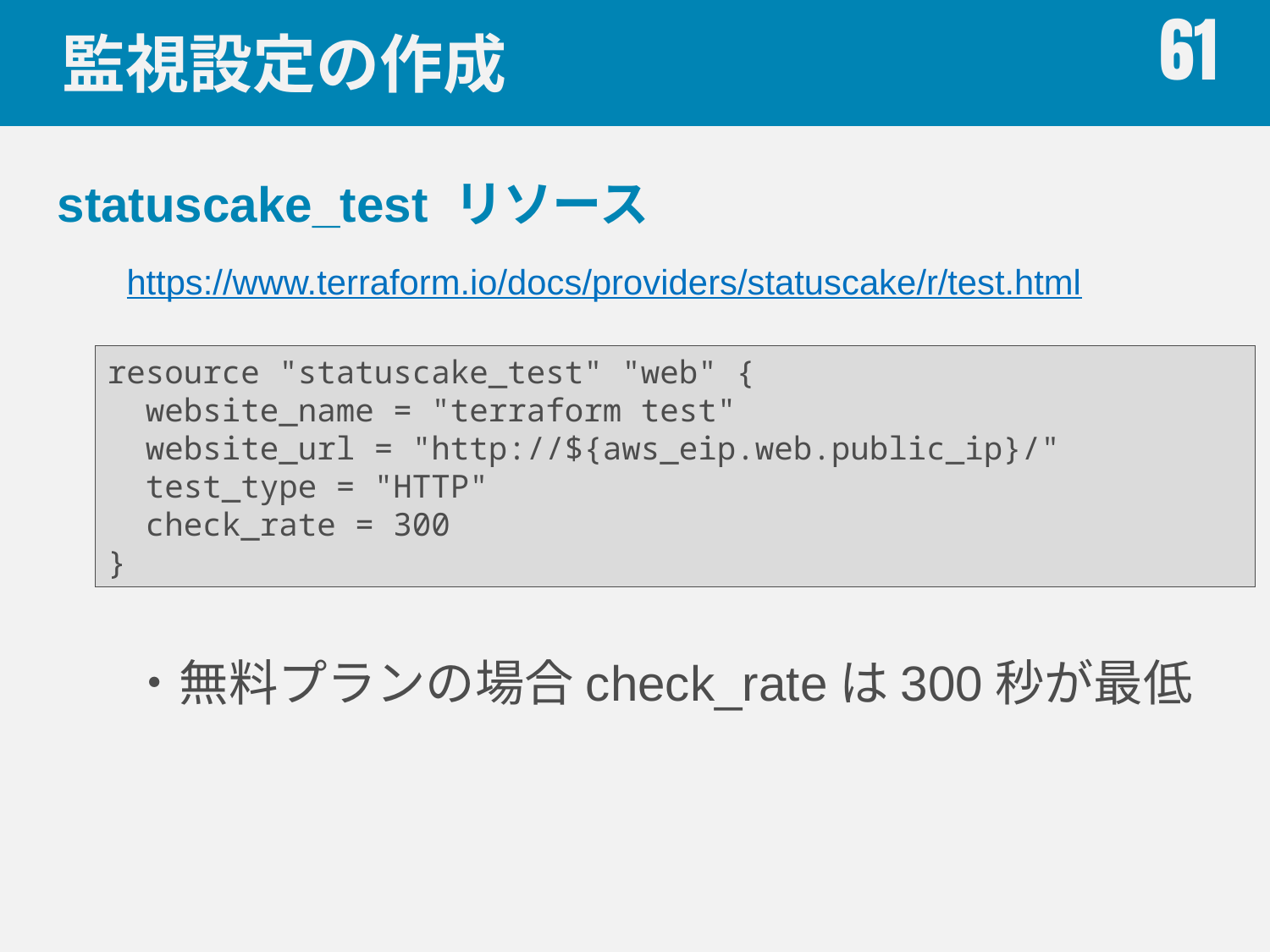

# 監視設定の作成
 61
statuscake_test リソース
https://www.terraform.io/docs/providers/statuscake/r/test.html
resource "statuscake_test" "web" {
  website_name = "terraform test"
  website_url = "http://${aws_eip.web.public_ip}/"
  test_type = "HTTP"
  check_rate = 300
}
・無料プランの場合check_rateは300秒が最低